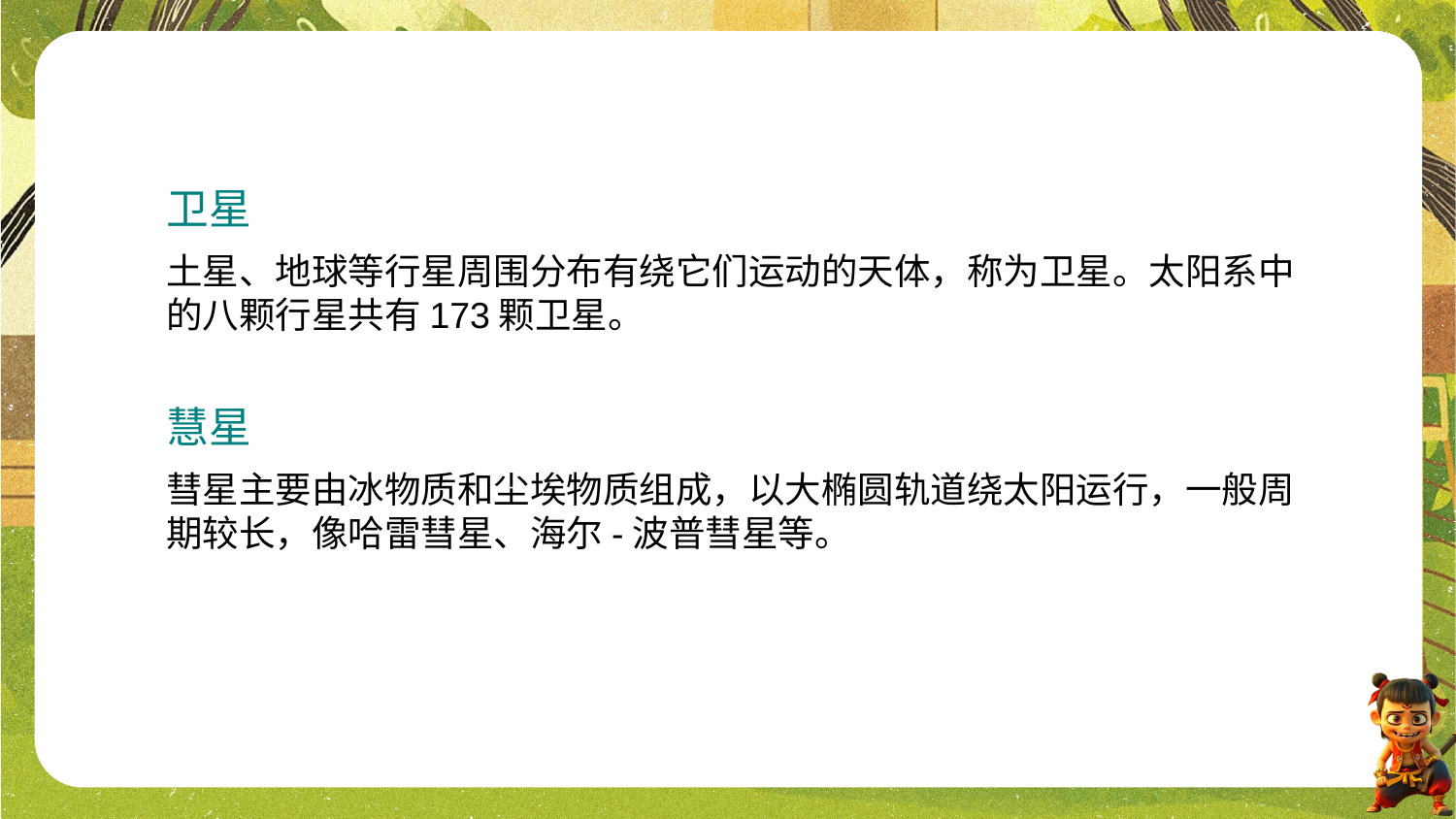

卫星
土星、地球等行星周围分布有绕它们运动的天体，称为卫星。太阳系中的八颗行星共有173颗卫星。
慧星
彗星主要由冰物质和尘埃物质组成，以大椭圆轨道绕太阳运行，一般周期较长，像哈雷彗星、海尔-波普彗星等。